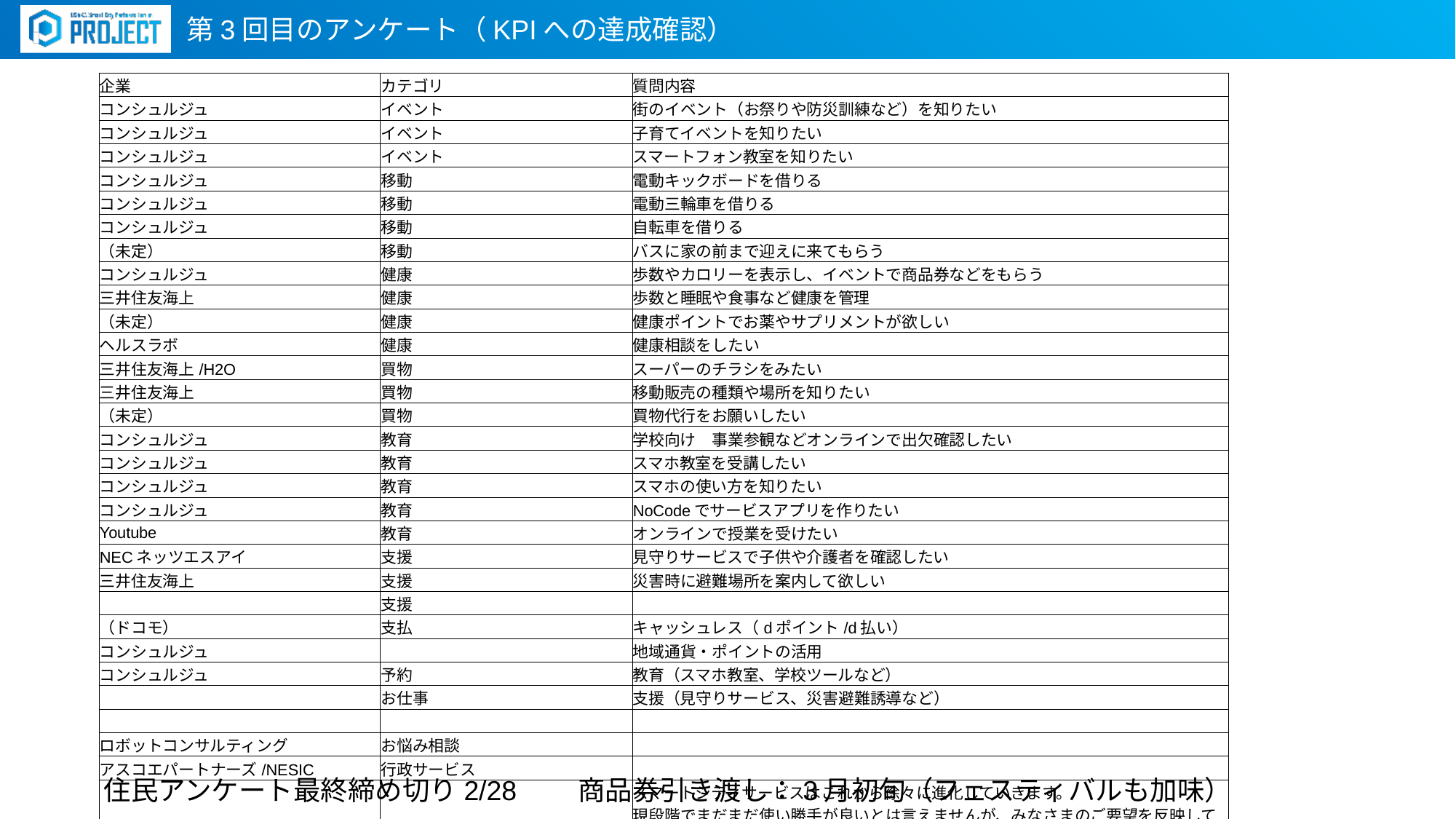

第3回目のアンケート（KPIへの達成確認）
| 企業 | カテゴリ | 質問内容 |
| --- | --- | --- |
| コンシュルジュ | イベント | 街のイベント（お祭りや防災訓練など）を知りたい |
| コンシュルジュ | イベント | 子育てイベントを知りたい |
| コンシュルジュ | イベント | スマートフォン教室を知りたい |
| コンシュルジュ | 移動 | 電動キックボードを借りる |
| コンシュルジュ | 移動 | 電動三輪車を借りる |
| コンシュルジュ | 移動 | 自転車を借りる |
| （未定） | 移動 | バスに家の前まで迎えに来てもらう |
| コンシュルジュ | 健康 | 歩数やカロリーを表示し、イベントで商品券などをもらう |
| 三井住友海上 | 健康 | 歩数と睡眠や食事など健康を管理 |
| （未定） | 健康 | 健康ポイントでお薬やサプリメントが欲しい |
| ヘルスラボ | 健康 | 健康相談をしたい |
| 三井住友海上/H2O | 買物 | スーパーのチラシをみたい |
| 三井住友海上 | 買物 | 移動販売の種類や場所を知りたい |
| （未定） | 買物 | 買物代行をお願いしたい |
| コンシュルジュ | 教育 | 学校向け　事業参観などオンラインで出欠確認したい |
| コンシュルジュ | 教育 | スマホ教室を受講したい |
| コンシュルジュ | 教育 | スマホの使い方を知りたい |
| コンシュルジュ | 教育 | NoCodeでサービスアプリを作りたい |
| Youtube | 教育 | オンラインで授業を受けたい |
| NECネッツエスアイ | 支援 | 見守りサービスで子供や介護者を確認したい |
| 三井住友海上 | 支援 | 災害時に避難場所を案内して欲しい |
|  | 支援 |  |
| （ドコモ） | 支払 | キャッシュレス（dポイント/d払い） |
| コンシュルジュ |  | 地域通貨・ポイントの活用 |
| コンシュルジュ | 予約 | 教育（スマホ教室、学校ツールなど） |
|  | お仕事 | 支援（見守りサービス、災害避難誘導など） |
|  |  |  |
| ロボットコンサルティング | お悩み相談 |  |
| アスコエパートナーズ/NESIC | 行政サービス |  |
|  |  | スマートシティサービスはこれから徐々に進化していきます。 現段階でまだまだ使い勝手が良いとは言えませんが、みなさまのご要望を反映していきたいと思います。 |
|  | 全体 | 操作性の満足度 |
|  | 全体 | サービスの満足度 |
住民アンケート最終締め切り2/28　　商品券引き渡し：3月初旬（フェスティバルも加味）